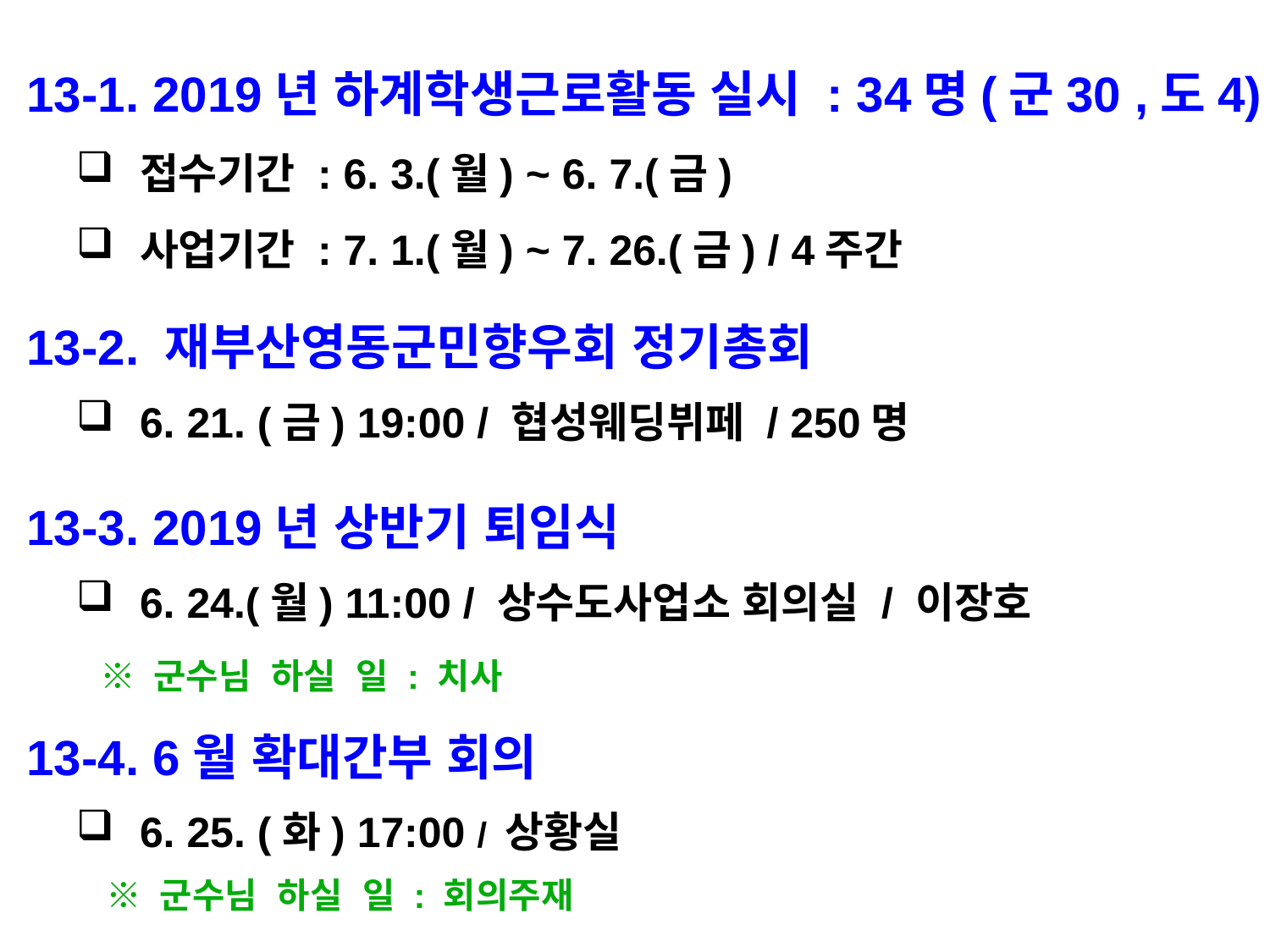

13-1. 2019년 하계학생근로활동 실시 : 34명(군30 ,도4)
접수기간 : 6. 3.(월) ~ 6. 7.(금)
사업기간 : 7. 1.(월) ~ 7. 26.(금) / 4주간
 13-2. 재부산영동군민향우회 정기총회
6. 21. (금) 19:00 / 협성웨딩뷔페 / 250명

 13-3. 2019년 상반기 퇴임식
6. 24.(월) 11:00 / 상수도사업소 회의실 / 이장호
  ※ 군수님  하실  일 : 치사
 13-4. 6월 확대간부 회의
6. 25. (화) 17:00 / 상황실
   ※ 군수님  하실  일 : 회의주재